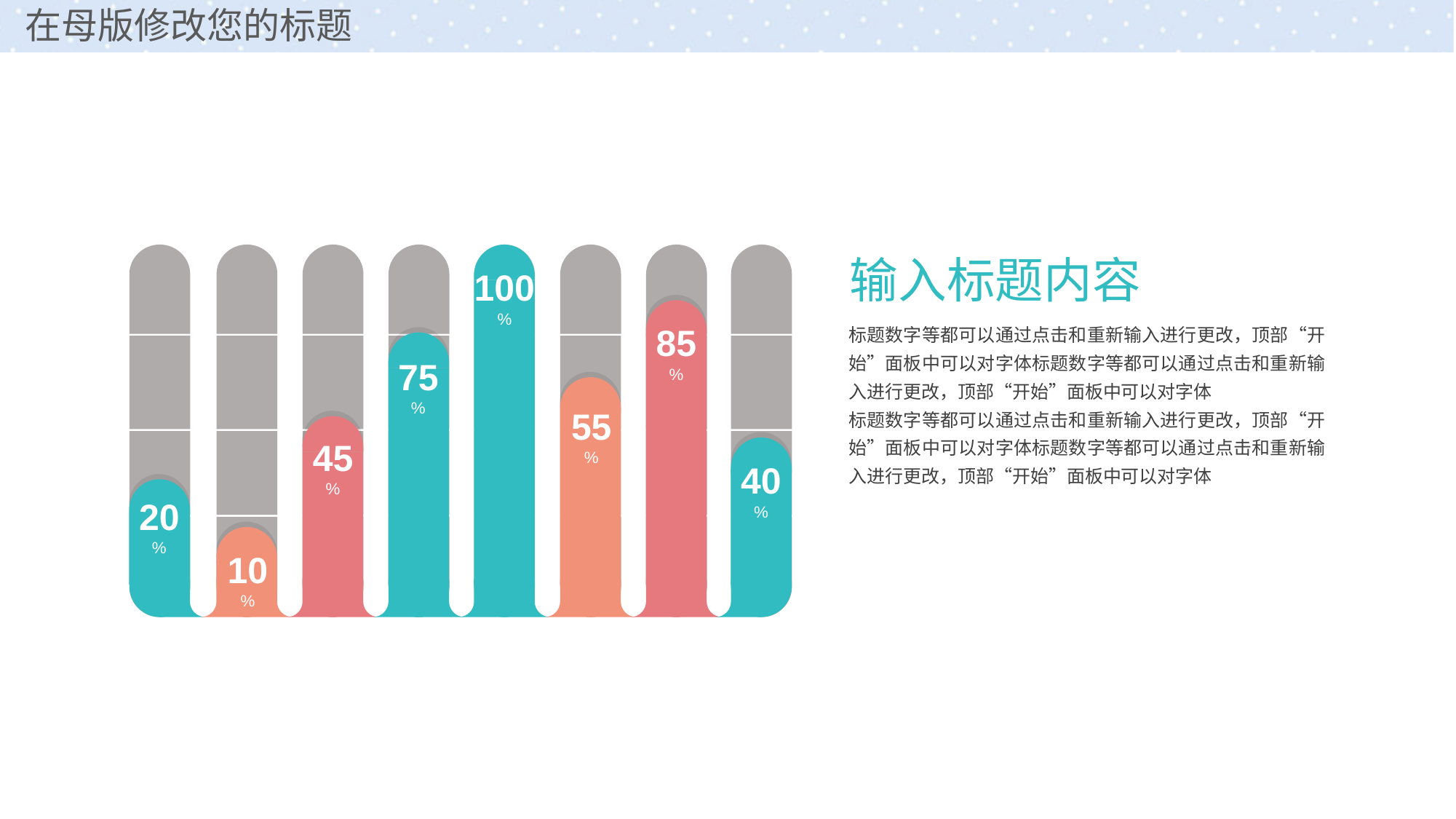

输入标题内容

100
%

标题数字等都可以通过点击和重新输入进行更改，顶部“开始”面板中可以对字体标题数字等都可以通过点击和重新输入进行更改，顶部“开始”面板中可以对字体
标题数字等都可以通过点击和重新输入进行更改，顶部“开始”面板中可以对字体标题数字等都可以通过点击和重新输入进行更改，顶部“开始”面板中可以对字体
85
%

75
%

55
%

45
%

40
%

20
%

10
%